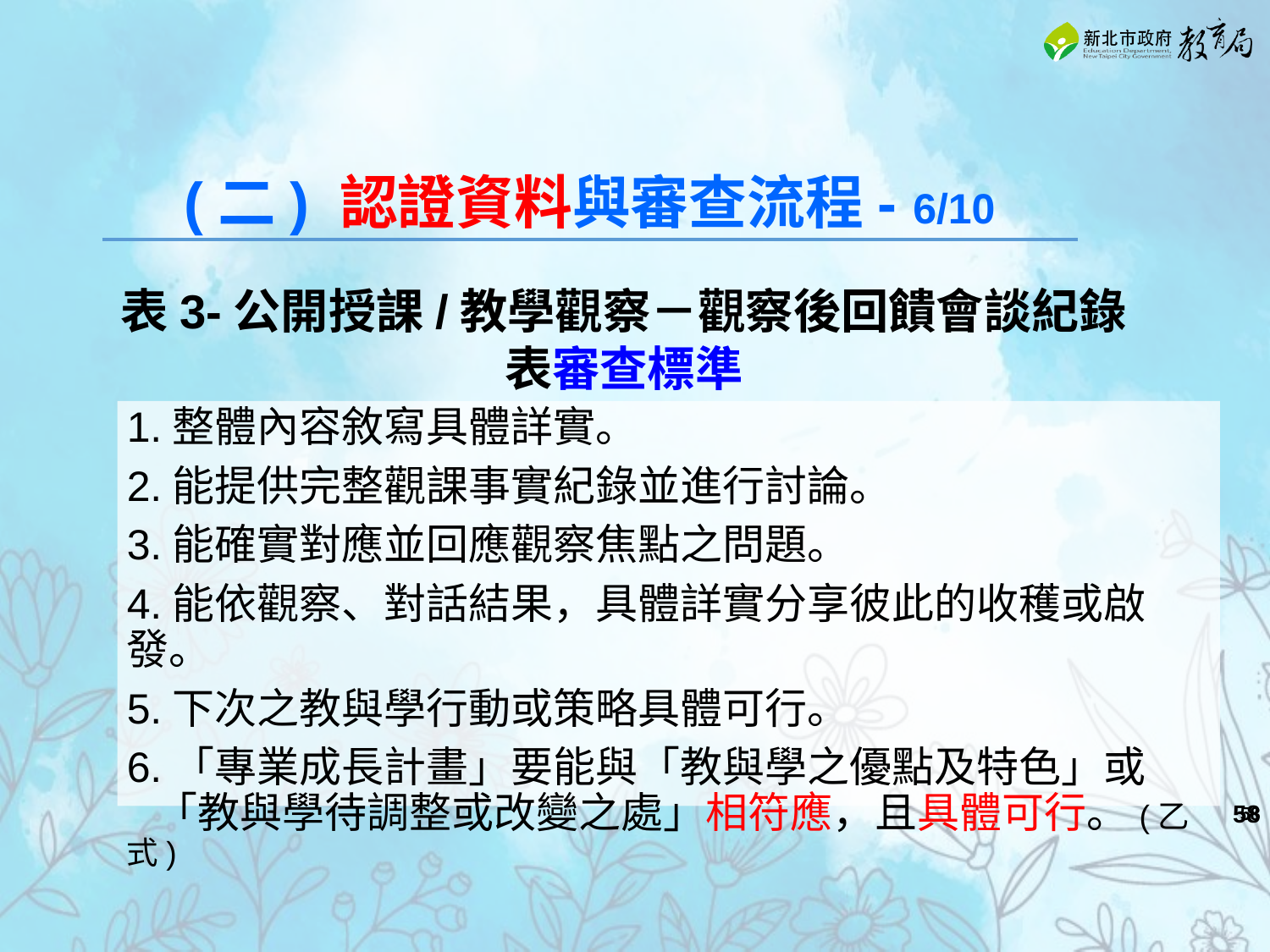

(二) 認證資料與審查流程- 6/10
表3-公開授課/教學觀察－觀察後回饋會談紀錄表審查標準
1.整體內容敘寫具體詳實。
2.能提供完整觀課事實紀錄並進行討論。
3.能確實對應並回應觀察焦點之問題。
4.能依觀察、對話結果，具體詳實分享彼此的收穫或啟發。
5.下次之教與學行動或策略具體可行。
6.「專業成長計畫」要能與「教與學之優點及特色」或
   「教與學待調整或改變之處」相符應，且具體可行。(乙式)
58
58